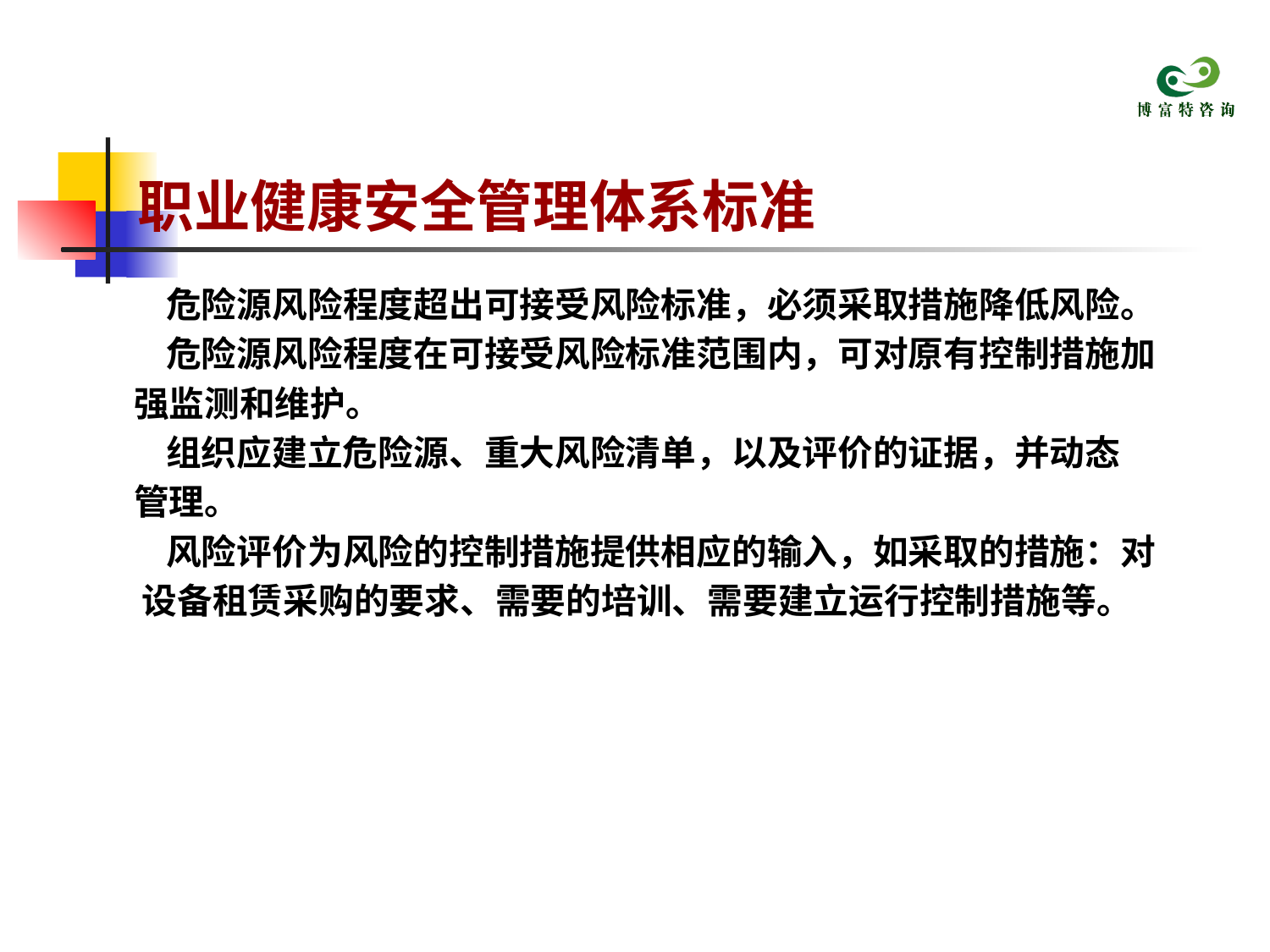

# 职业健康安全管理体系标准
     危险源风险程度超出可接受风险标准，必须采取措施降低风险。
     危险源风险程度在可接受风险标准范围内，可对原有控制措施加
 强监测和维护。
     组织应建立危险源、重大风险清单，以及评价的证据，并动态
 管理。
     风险评价为风险的控制措施提供相应的输入，如采取的措施：对
  设备租赁采购的要求、需要的培训、需要建立运行控制措施等。

60